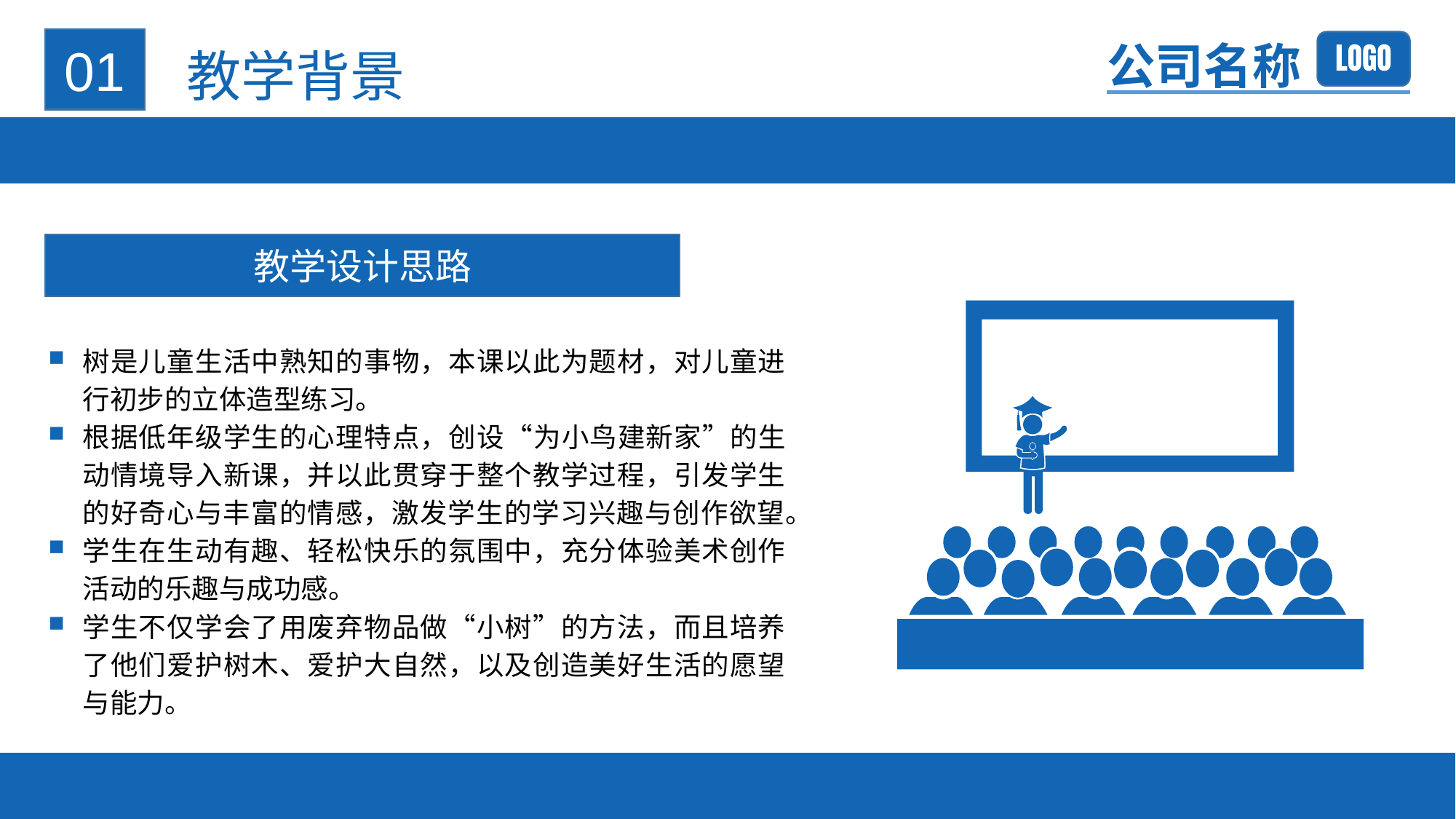

01
公司名称
LOGO
教学背景

教学设计思路

树是儿童生活中熟知的事物，本课以此为题材，对儿童进行初步的立体造型练习。
根据低年级学生的心理特点，创设“为小鸟建新家”的生动情境导入新课，并以此贯穿于整个教学过程，引发学生的好奇心与丰富的情感，激发学生的学习兴趣与创作欲望。
学生在生动有趣、轻松快乐的氛围中，充分体验美术创作活动的乐趣与成功感。
学生不仅学会了用废弃物品做“小树”的方法，而且培养了他们爱护树木、爱护大自然，以及创造美好生活的愿望与能力。
教学计划
04